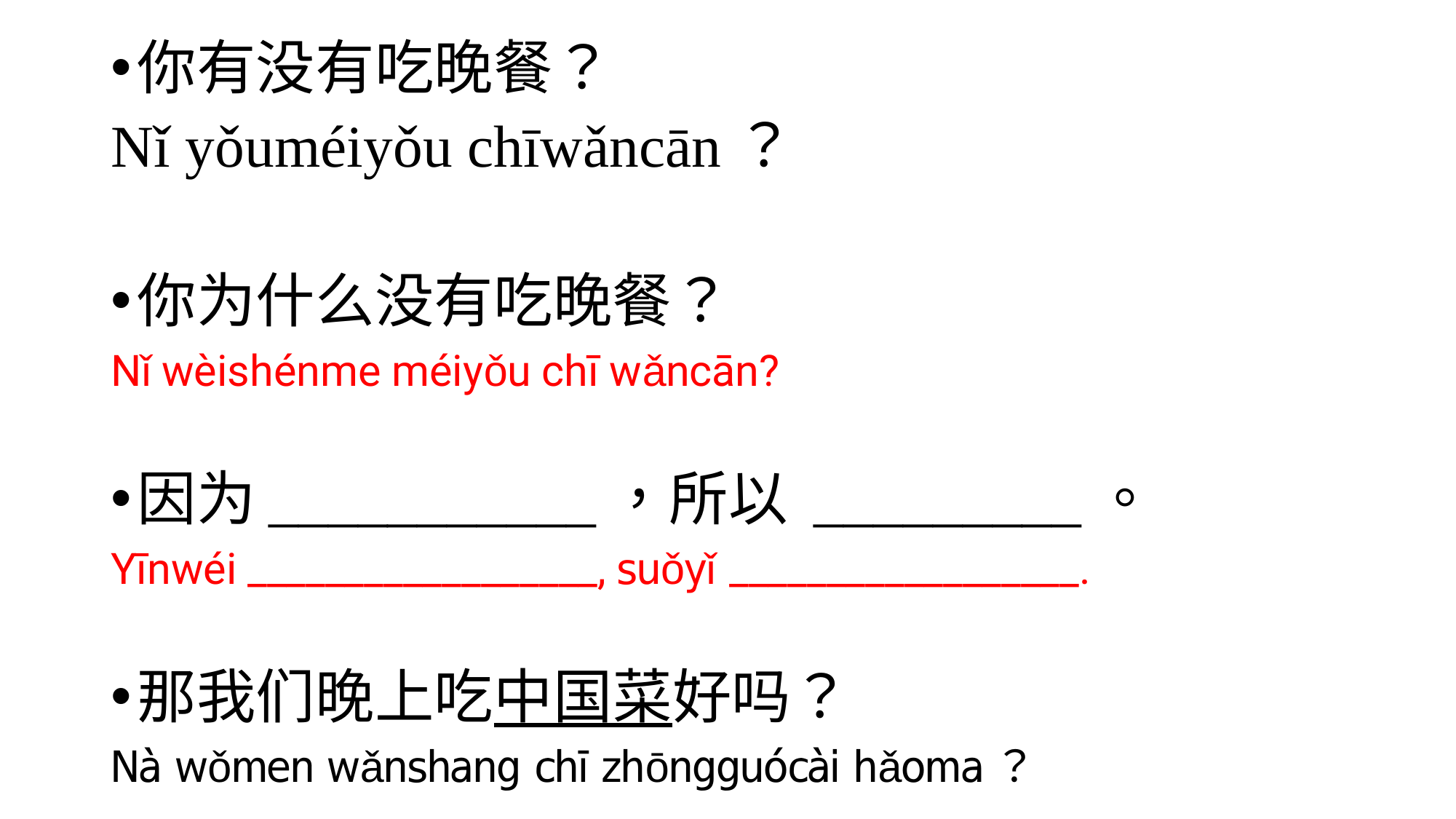

你有没有吃晚餐？
Nǐ yǒuméiyǒu chīwǎncān？

你为什么没有吃晚餐？
Nǐ wèishénme méiyǒu chī wǎncān?

因为___________，所以 _________。
Yīnwéi __________________, suǒyǐ __________________.

那我们晚上吃中国菜好吗？
Nà wǒmen wǎnshang chī zhōngguócài hǎoma？